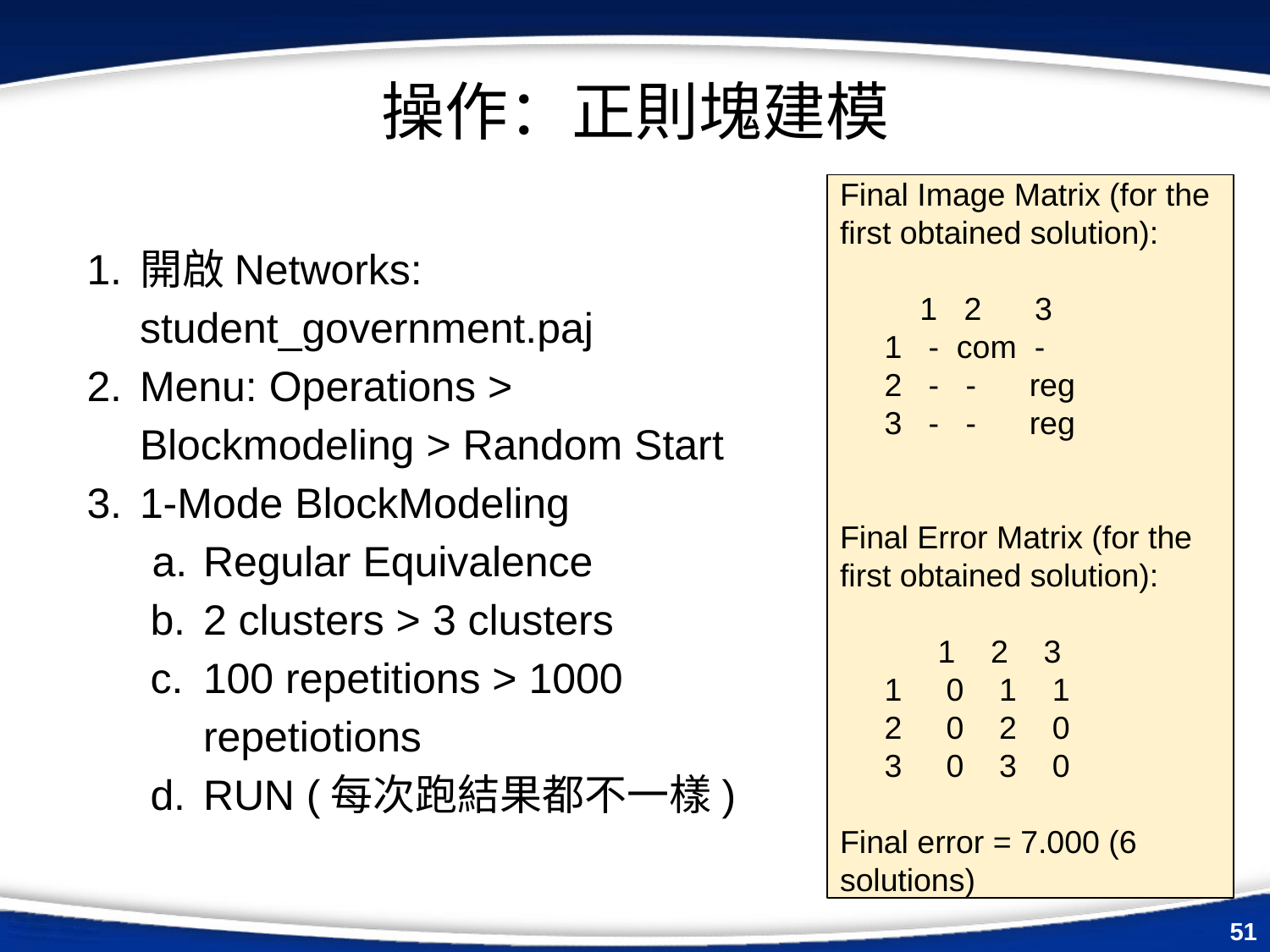

# 操作：正則塊建模
Final Image Matrix (for the first obtained solution):

         1   2      3
     1   -  com  -
     2   -   -      reg
     3   -   -      reg

Final Error Matrix (for the first obtained solution):

           1    2    3
     1     0    1    1
     2     0    2    0
     3     0    3    0

Final error = 7.000 (6 solutions)
開啟Networks: student_government.paj
Menu: Operations > Blockmodeling > Random Start
1-Mode BlockModeling
Regular Equivalence
2 clusters > 3 clusters
100 repetitions > 1000 repetiotions
RUN (每次跑結果都不一樣)
51